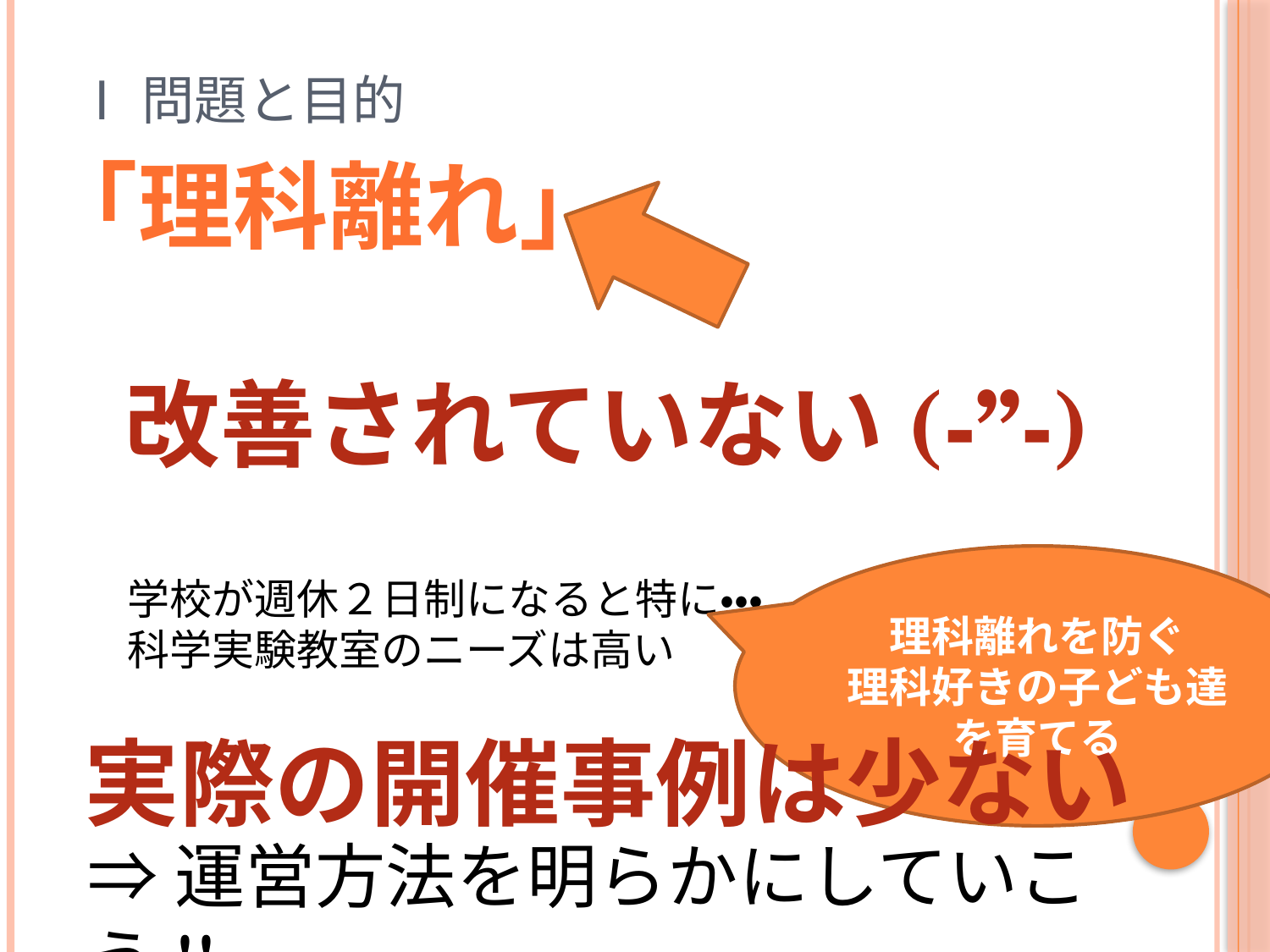

# Ⅰ問題と目的
「理科離れ」

改善されていない(-”-)
理科離れを防ぐ
理科好きの子ども達を育てる
学校が週休２日制になると特に・・・科学実験教室のニーズは高い

実際の開催事例は少ない
⇒運営方法を明らかにしていこう!!